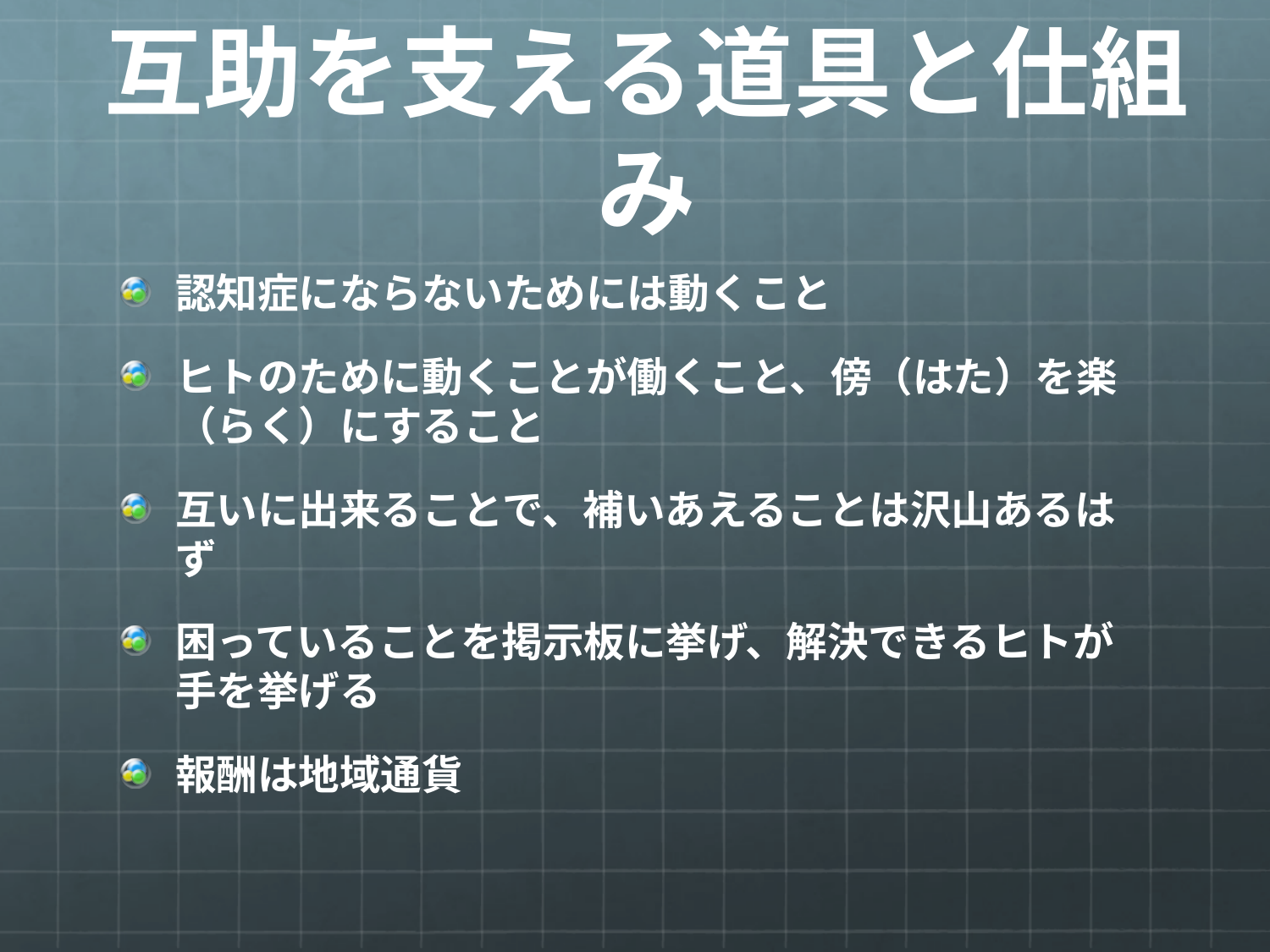

# 互助を支える道具と仕組み
認知症にならないためには動くこと
ヒトのために動くことが働くこと、傍（はた）を楽（らく）にすること
互いに出来ることで、補いあえることは沢山あるはず
困っていることを掲示板に挙げ、解決できるヒトが手を挙げる
報酬は地域通貨